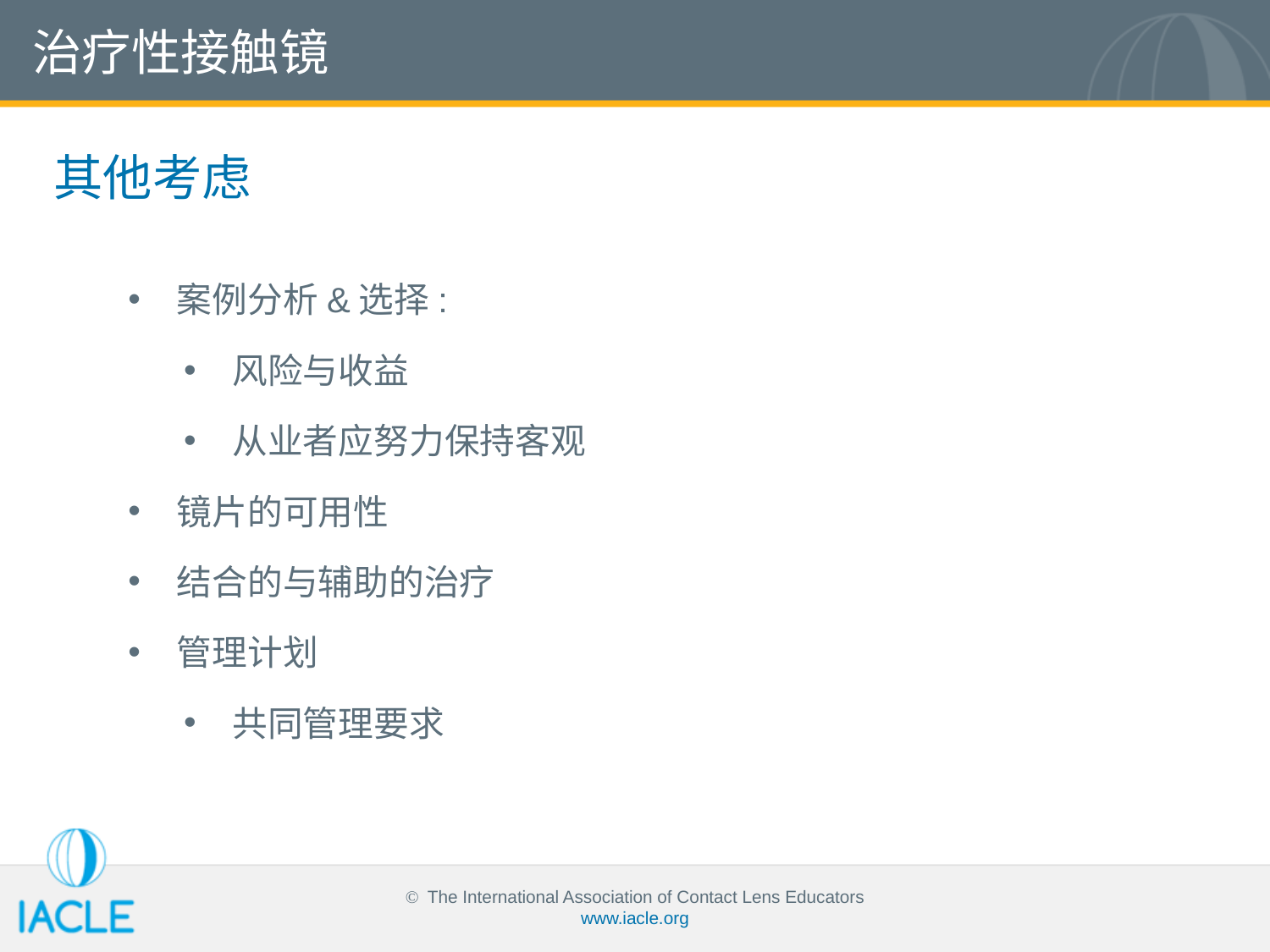

治疗性接触镜
其他考虑
案例分析&选择:
风险与收益
从业者应努力保持客观
镜片的可用性
结合的与辅助的治疗
管理计划
共同管理要求